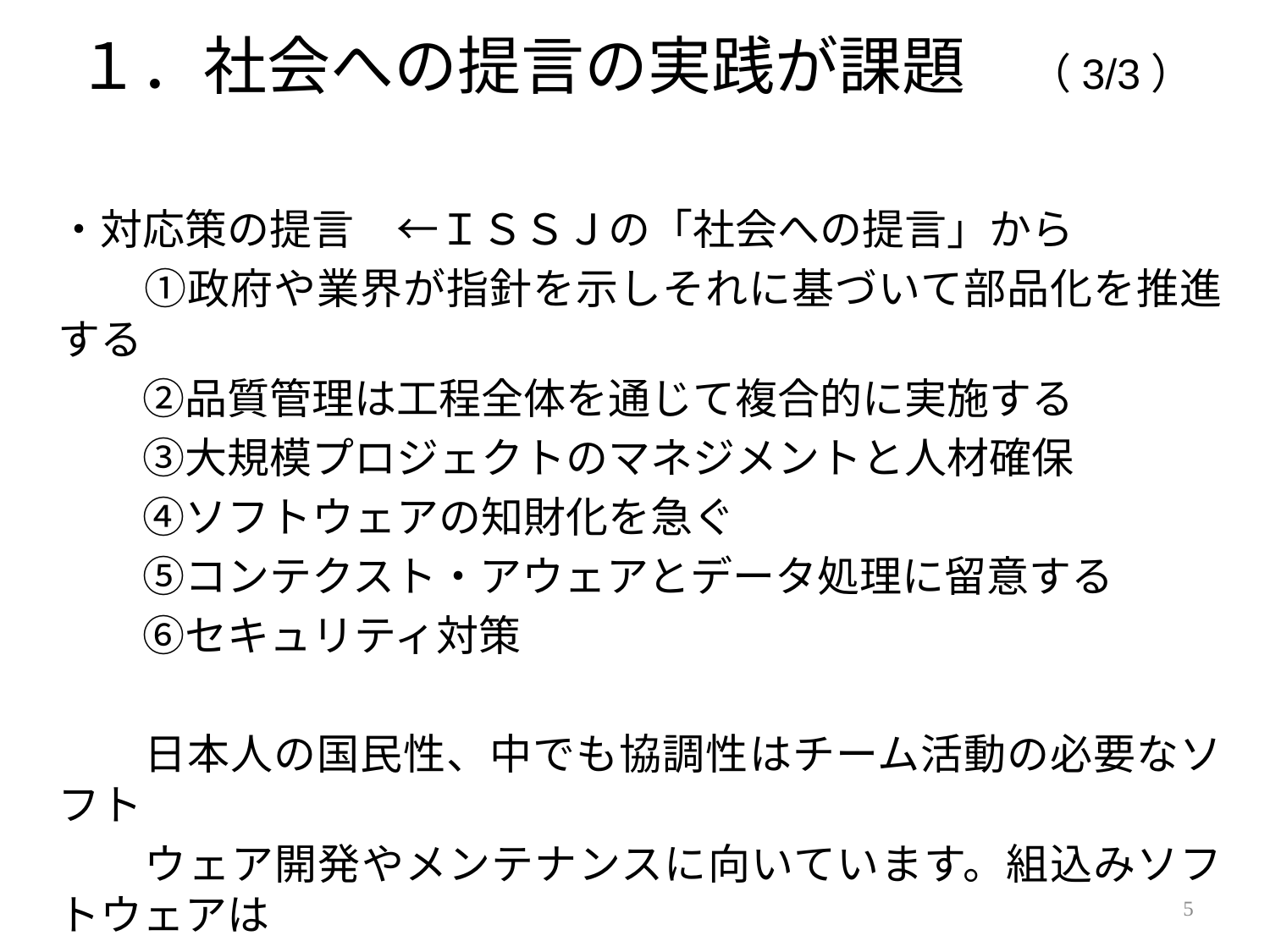

# １．社会への提言の実践が課題　（3/3）
・対応策の提言　←ＩＳＳＪの「社会への提言」から
　　①政府や業界が指針を示しそれに基づいて部品化を推進する
　　②品質管理は工程全体を通じて複合的に実施する
　　③大規模プロジェクトのマネジメントと人材確保
　　④ソフトウェアの知財化を急ぐ
　　⑤コンテクスト・アウェアとデータ処理に留意する
　　⑥セキュリティ対策

　　日本人の国民性、中でも協調性はチーム活動の必要なソフト
　　ウェア開発やメンテナンスに向いています。組込みソフトウェアは
　　日本にとどまって「産業の知恵」となるべきです。

5